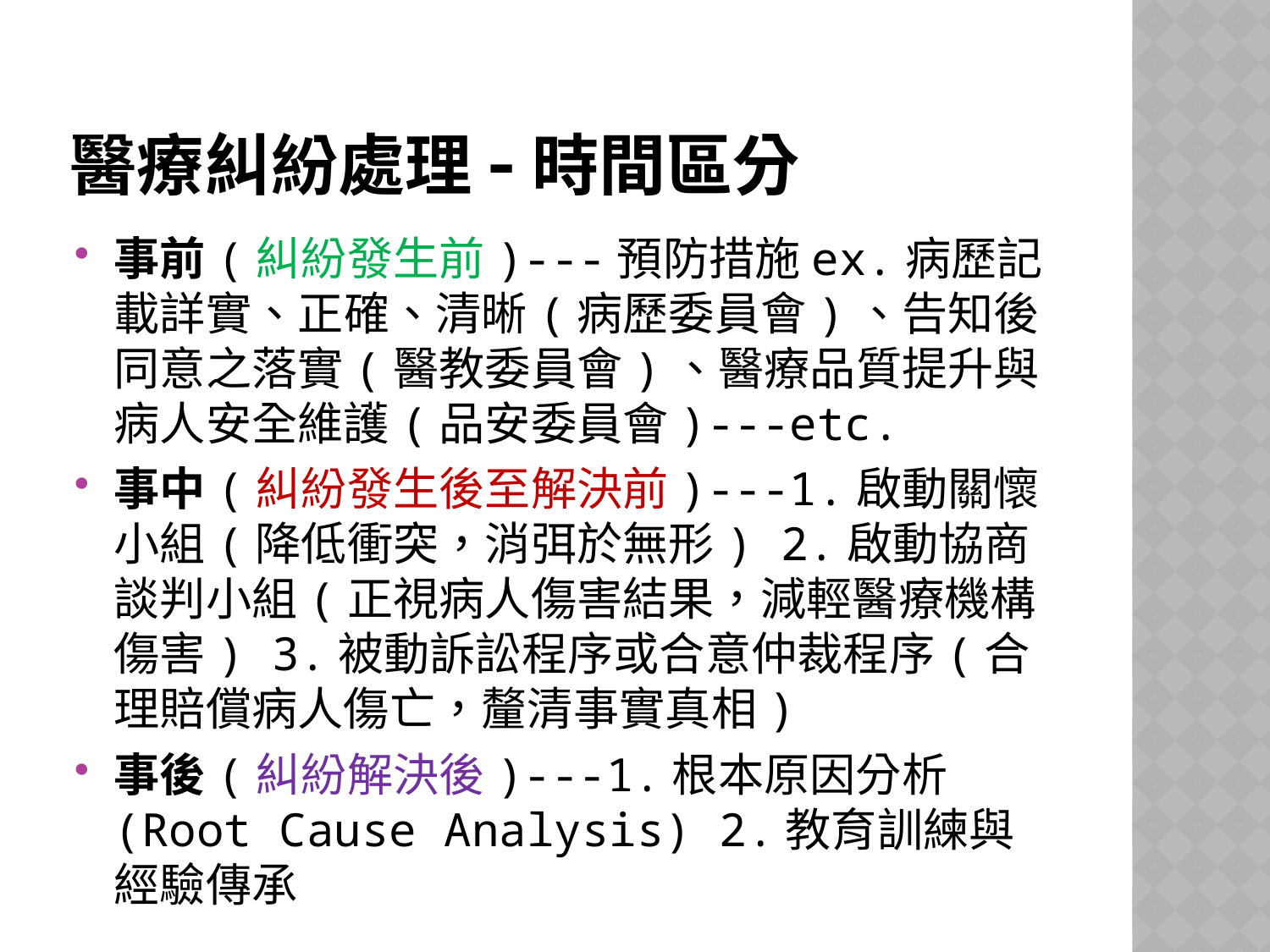

# 醫療糾紛處理-時間區分
事前(糾紛發生前)---預防措施ex.病歷記載詳實、正確、清晰(病歷委員會)、告知後同意之落實(醫教委員會)、醫療品質提升與病人安全維護(品安委員會)---etc.
事中(糾紛發生後至解決前)---1.啟動關懷小組(降低衝突，消弭於無形) 2.啟動協商談判小組(正視病人傷害結果，減輕醫療機構傷害) 3.被動訴訟程序或合意仲裁程序(合理賠償病人傷亡，釐清事實真相)
事後(糾紛解決後)---1.根本原因分析(Root Cause Analysis) 2.教育訓練與經驗傳承